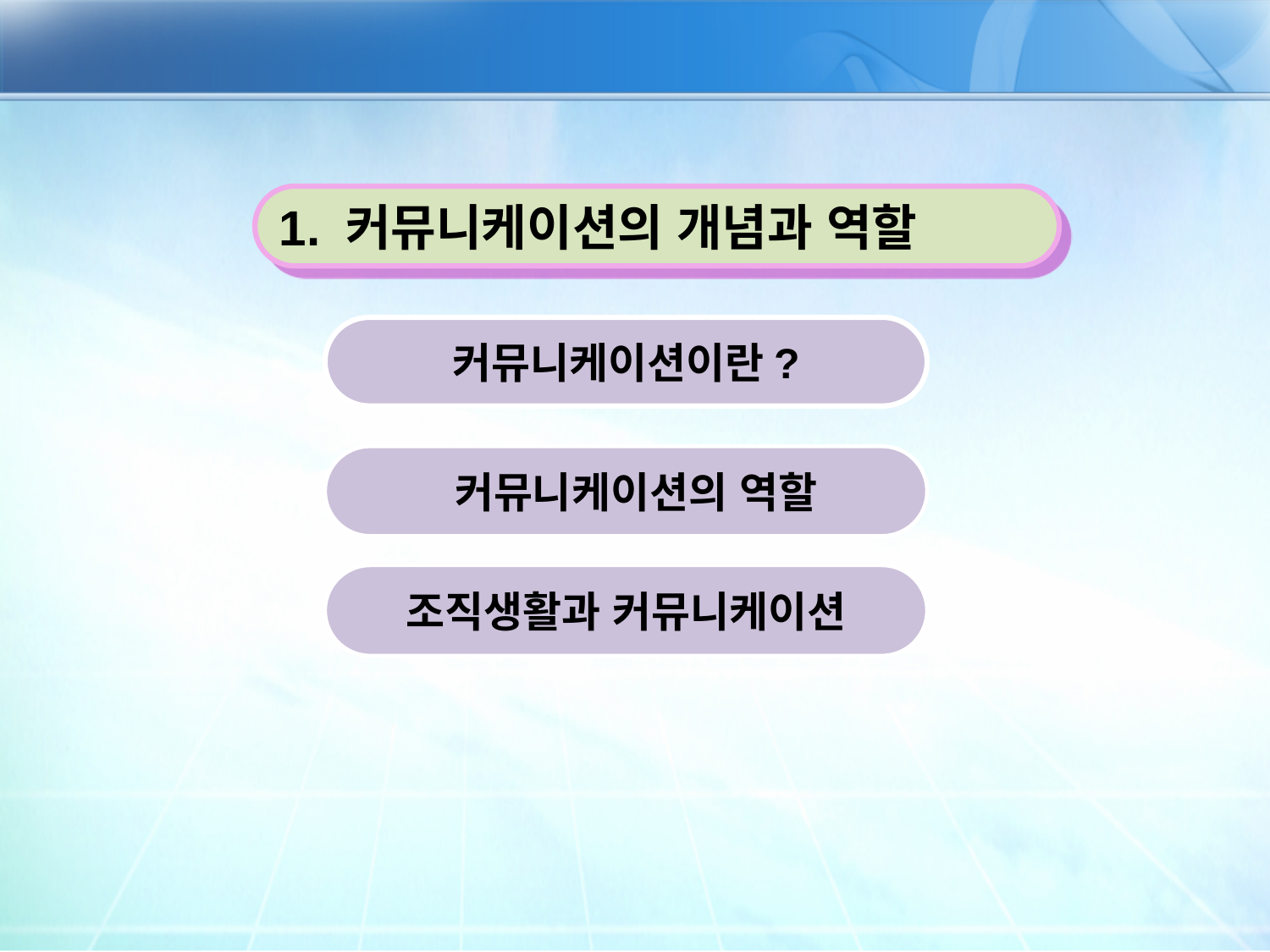

1. 커뮤니케이션의 개념과 역할
커뮤니케이션이란?
 커뮤니케이션의 역할
조직생활과 커뮤니케이션